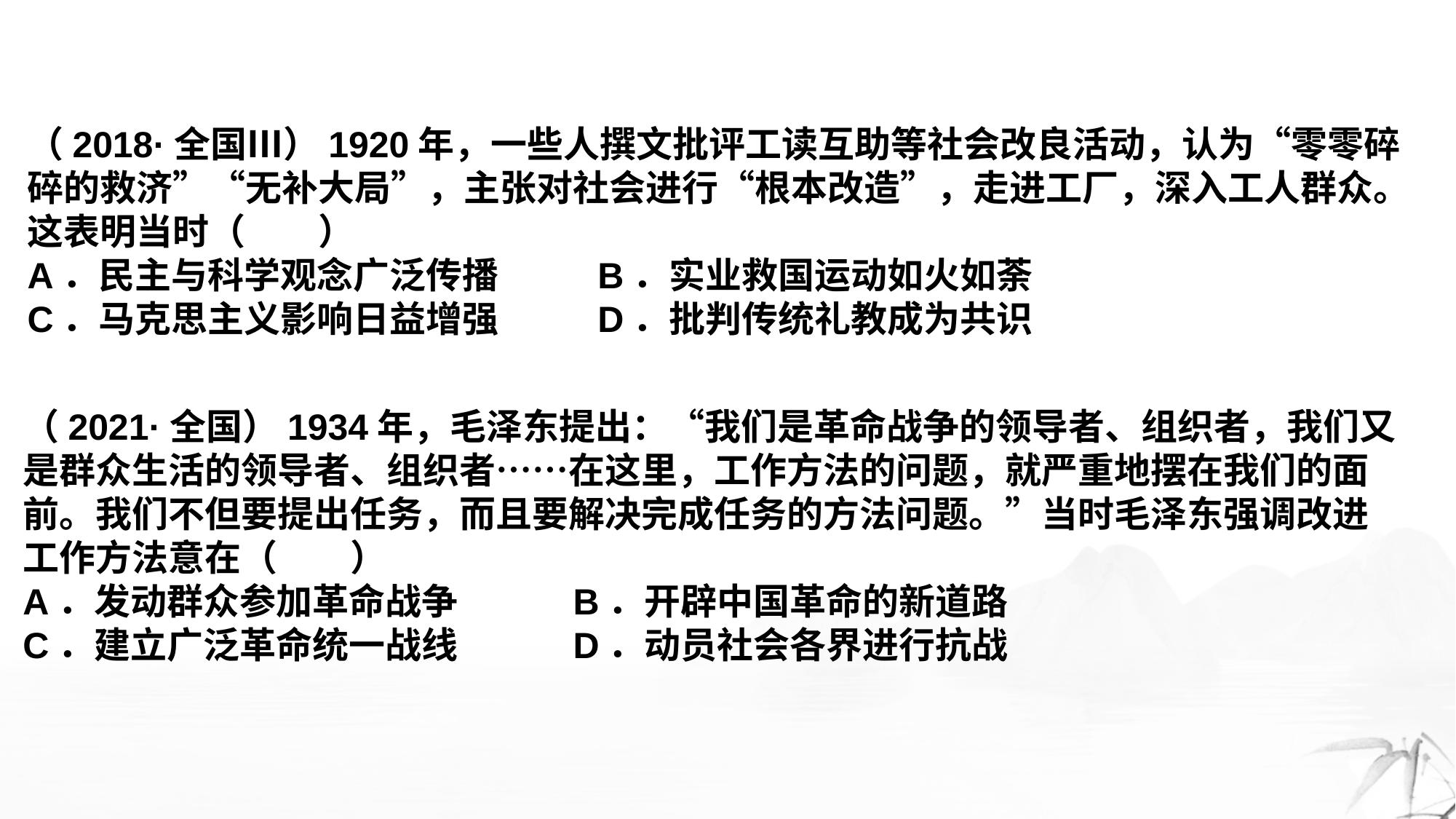

（2018·全国Ⅲ）1920年，一些人撰文批评工读互助等社会改良活动，认为“零零碎碎的救济”“无补大局”，主张对社会进行“根本改造”，走进工厂，深入工人群众。这表明当时（　　）A．民主与科学观念广泛传播           B．实业救国运动如火如荼C．马克思主义影响日益增强           D．批判传统礼教成为共识
（2021·全国）1934年，毛泽东提出：“我们是革命战争的领导者、组织者，我们又是群众生活的领导者、组织者……在这里，工作方法的问题，就严重地摆在我们的面前。我们不但要提出任务，而且要解决完成任务的方法问题。”当时毛泽东强调改进工作方法意在（　　）A．发动群众参加革命战争             B．开辟中国革命的新道路C．建立广泛革命统一战线             D．动员社会各界进行抗战